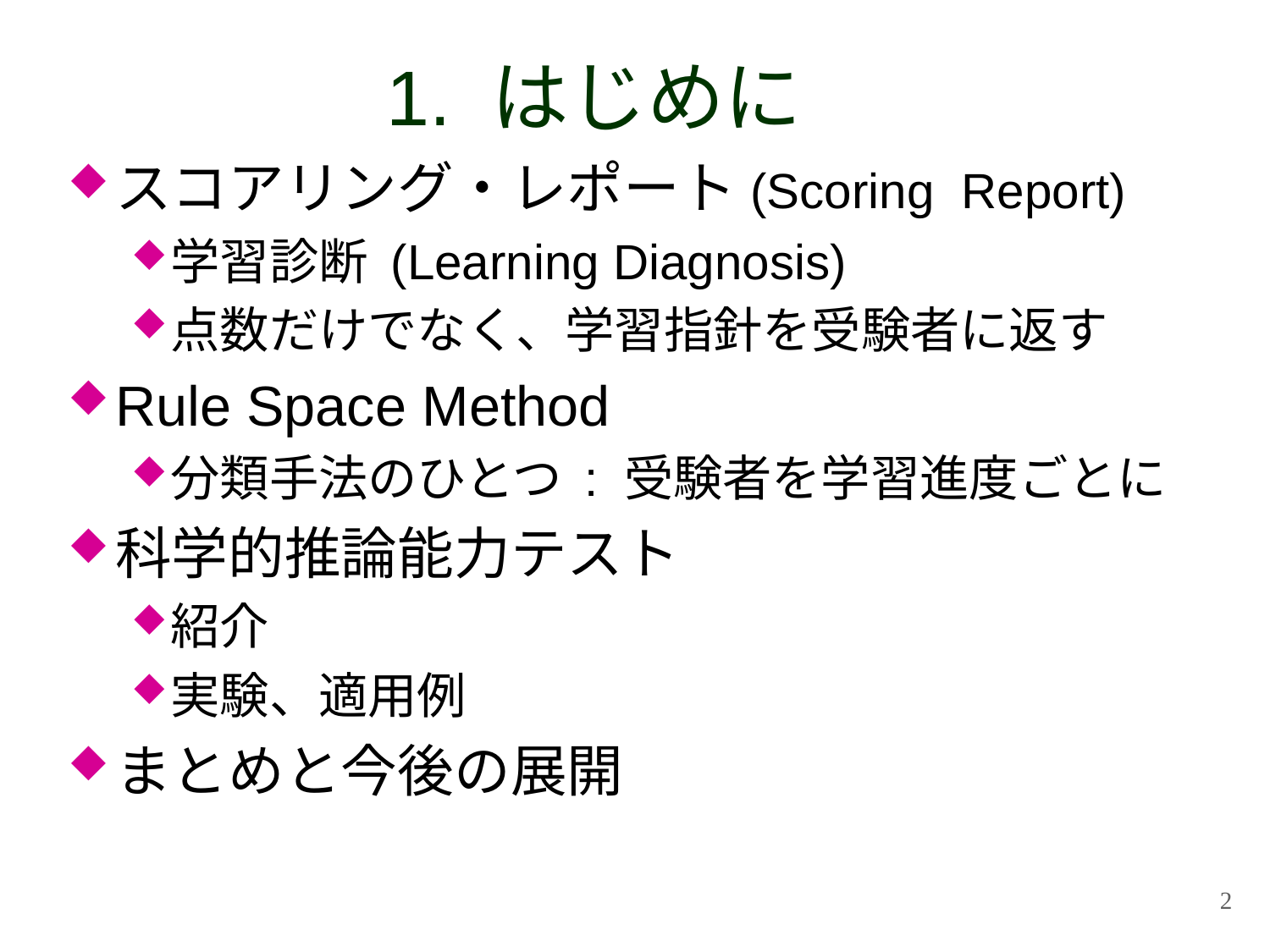

# 1. はじめに
スコアリング・レポート(Scoring  Report)
学習診断 (Learning Diagnosis)
点数だけでなく、学習指針を受験者に返す
Rule Space Method
分類手法のひとつ : 受験者を学習進度ごとに
科学的推論能力テスト
紹介
実験、適用例
まとめと今後の展開

2